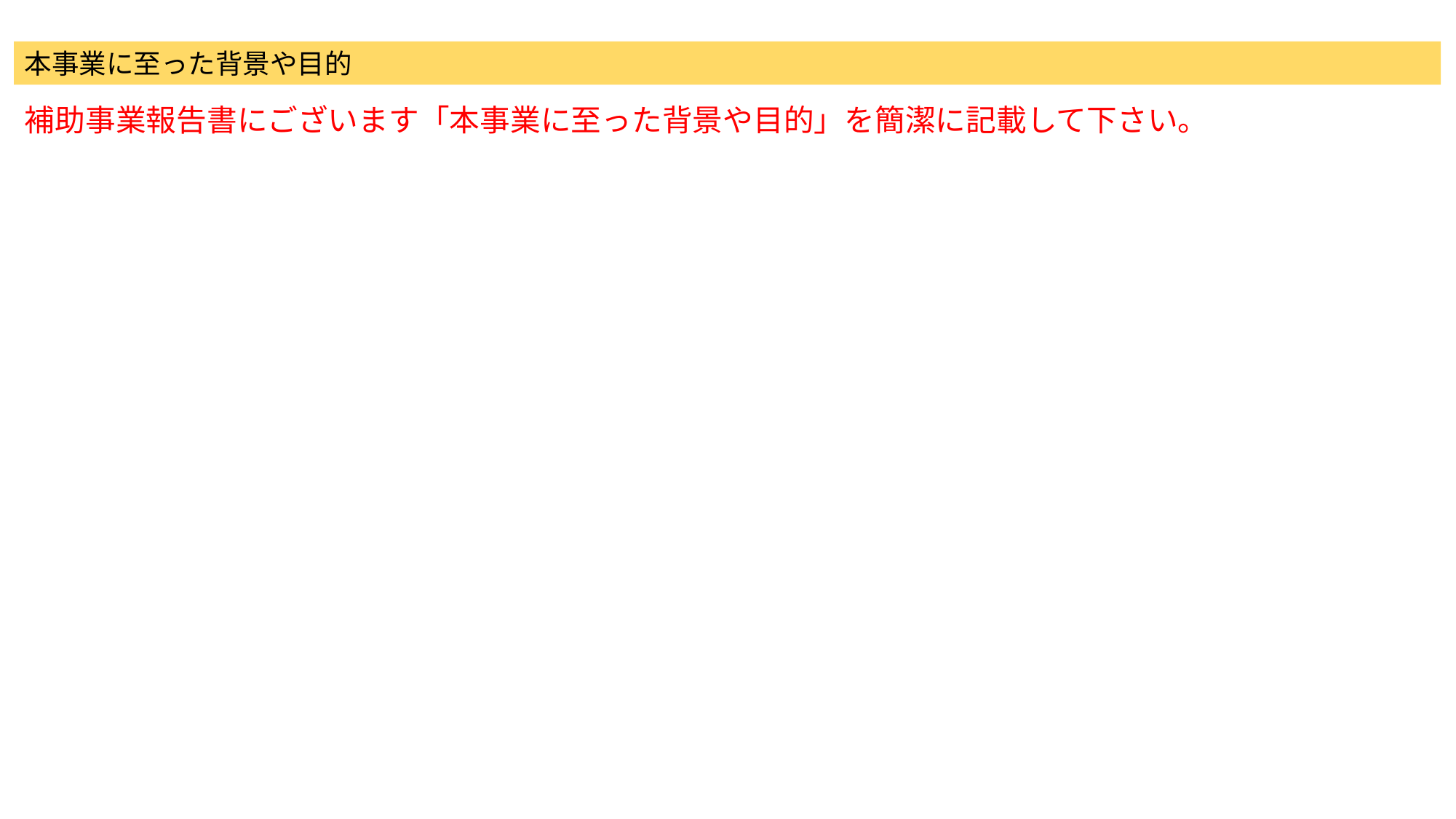

本事業に至った背景や目的
補助事業報告書にございます「本事業に至った背景や目的」を簡潔に記載して下さい。